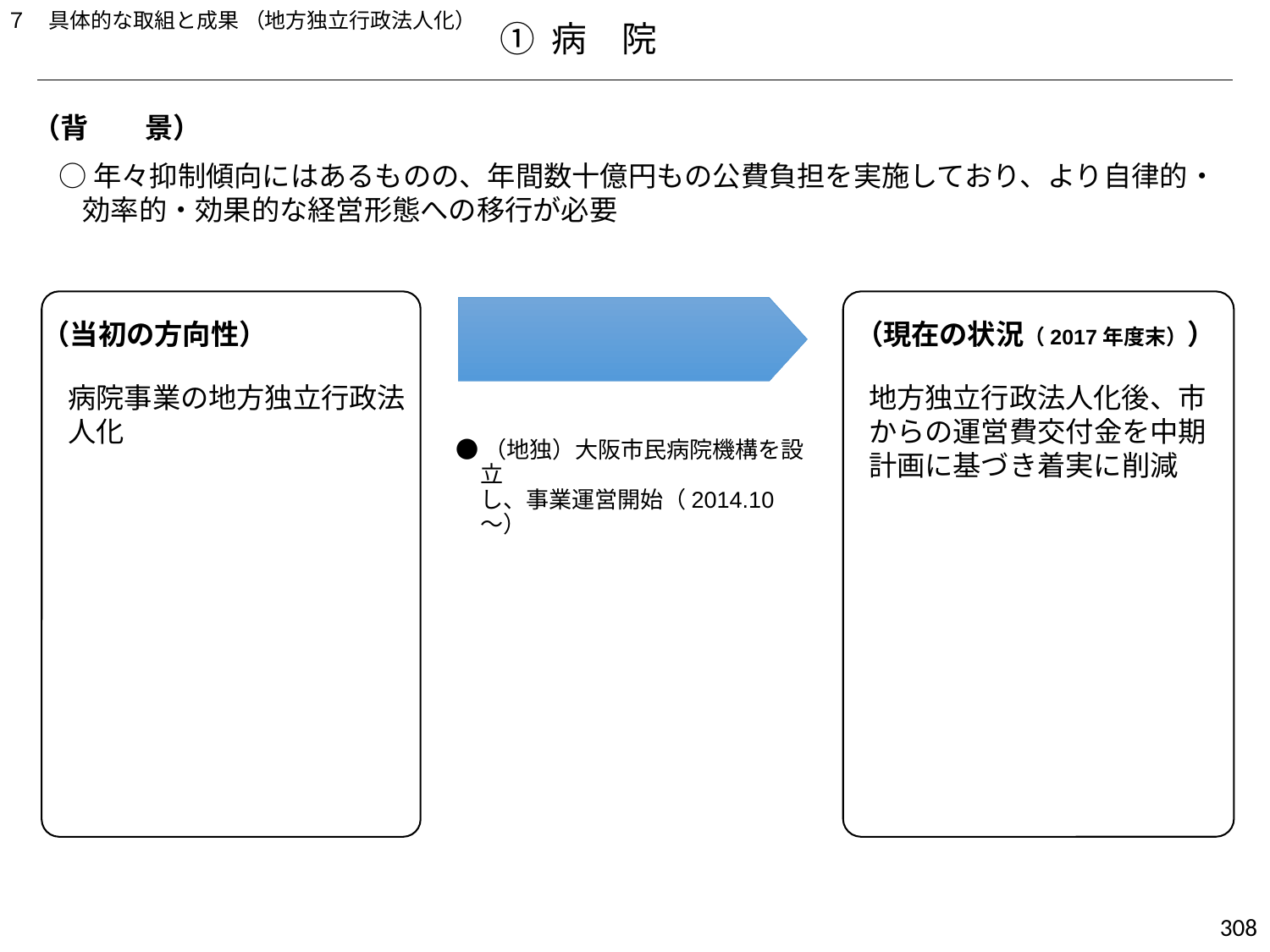

７　具体的な取組と成果 （地方独立行政法人化）
① 病　院
（背　　景）
○年々抑制傾向にはあるものの、年間数十億円もの公費負担を実施しており、より自律的・効率的・効果的な経営形態への移行が必要

（現在の状況（2017年度末））
（当初の方向性）
病院事業の地方独立行政法人化

地方独立行政法人化後、市からの運営費交付金を中期計画に基づき着実に削減

●（地独）大阪市民病院機構を設立　　　　　　　　　　　　　　し、事業運営開始（2014.10～）
308